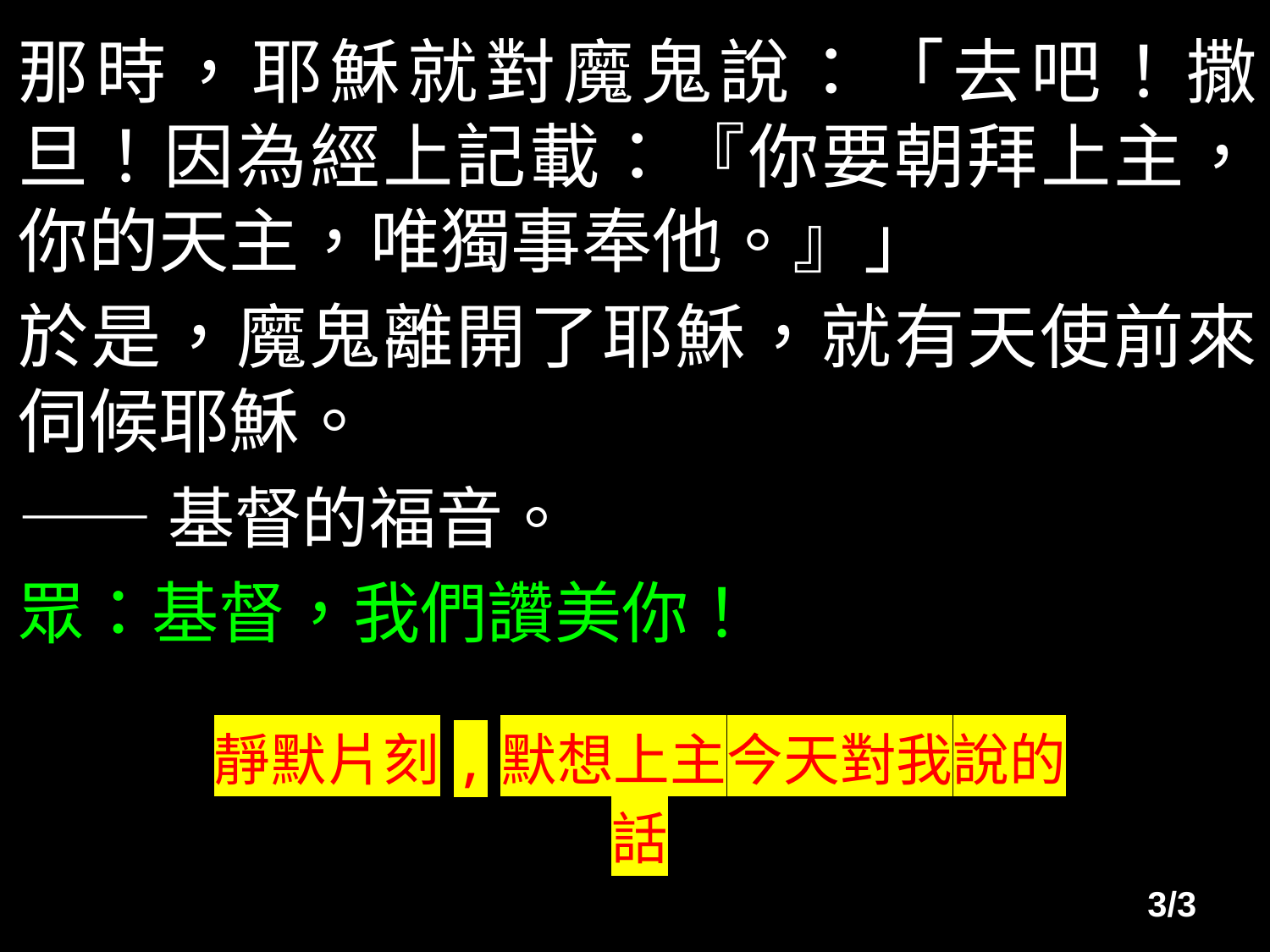

那時，耶穌就對魔鬼說：「去吧！撒旦！因為經上記載：『你要朝拜上主，你的天主，唯獨事奉他。』」
於是，魔鬼離開了耶穌，就有天使前來伺候耶穌。
——基督的福音。
眾：基督，我們讚美你！

靜默片刻,默想上主今天對我說的話
3/3